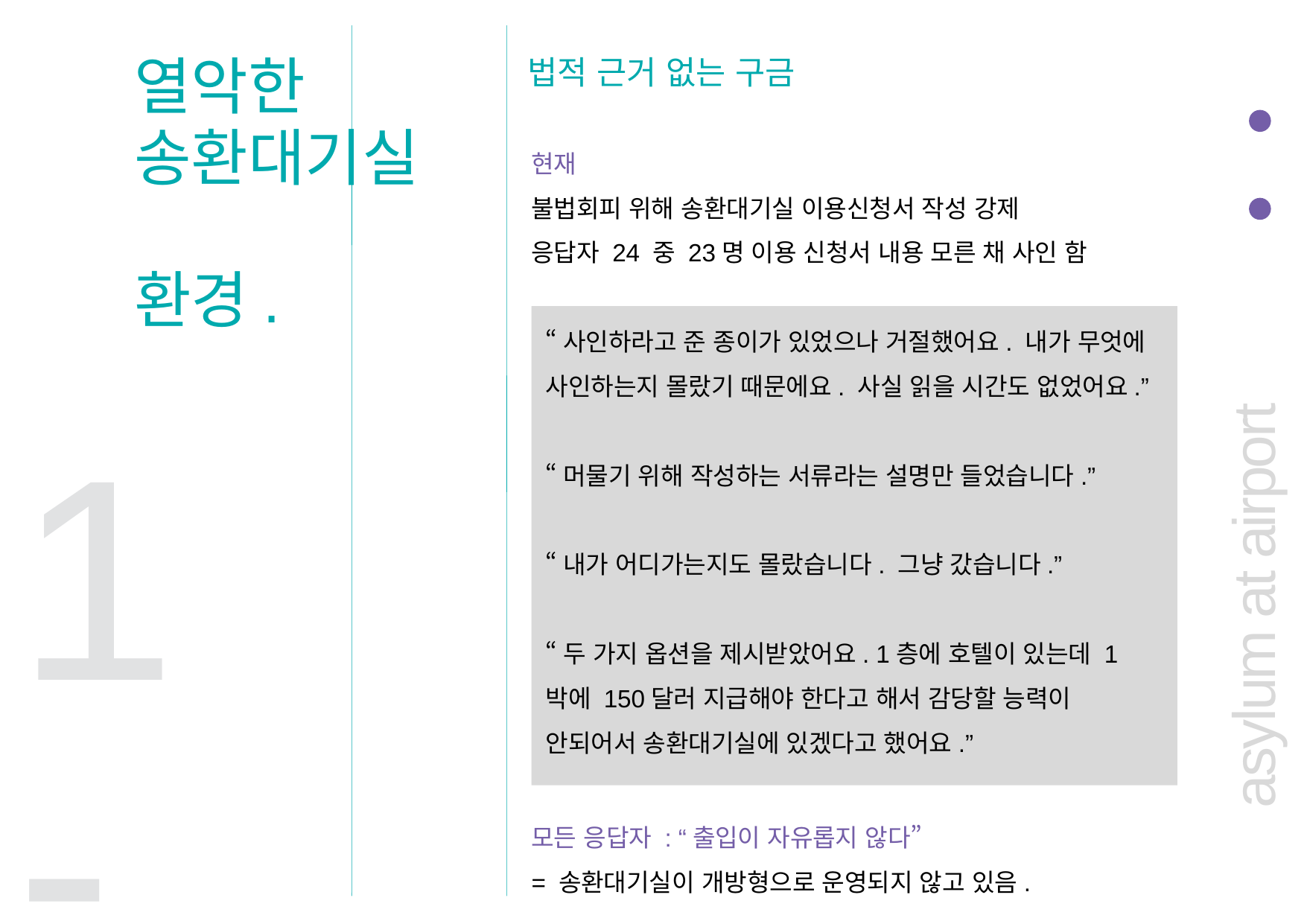

열악한
송환대기실

환경.
법적 근거 없는 구금
현재
불법회피 위해 송환대기실 이용신청서 작성 강제
응답자 24 중 23명 이용 신청서 내용 모른 채 사인 함

“사인하라고 준 종이가 있었으나 거절했어요. 내가 무엇에 사인하는지 몰랐기 때문에요. 사실 읽을 시간도 없었어요.”

“머물기 위해 작성하는 서류라는 설명만 들었습니다.”

“내가 어디가는지도 몰랐습니다. 그냥 갔습니다.”

“두 가지 옵션을 제시받았어요. 1층에 호텔이 있는데 1박에 150달러 지급해야 한다고 해서 감당할 능력이 안되어서 송환대기실에 있겠다고 했어요.”

asylum at airport
1-1
모든 응답자 : “출입이 자유롭지 않다”
= 송환대기실이 개방형으로 운영되지 않고 있음.